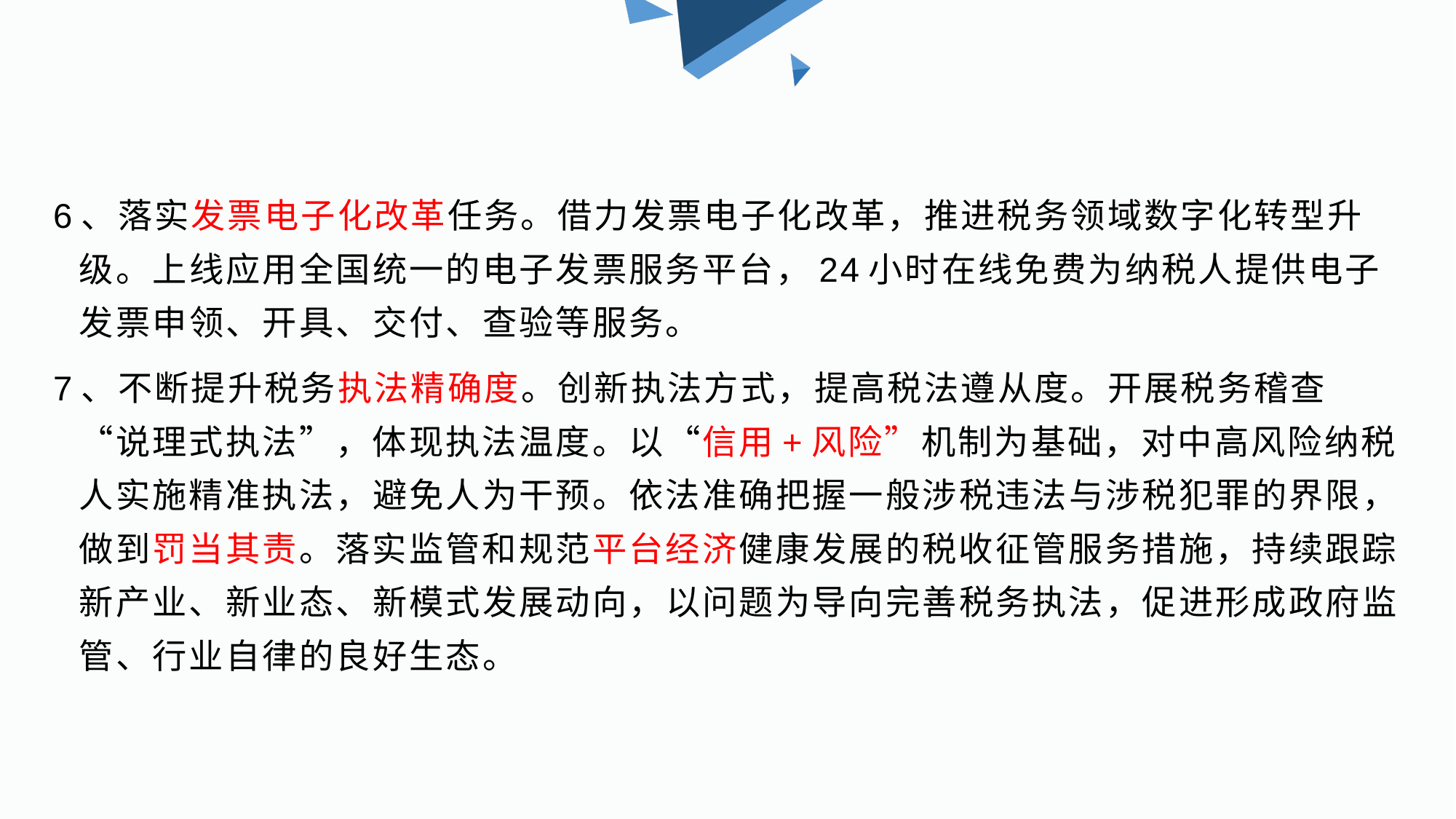

6、落实发票电子化改革任务。借力发票电子化改革，推进税务领域数字化转型升级。上线应用全国统一的电子发票服务平台，24小时在线免费为纳税人提供电子发票申领、开具、交付、查验等服务。
7、不断提升税务执法精确度。创新执法方式，提高税法遵从度。开展税务稽查“说理式执法”，体现执法温度。以“信用+风险”机制为基础，对中高风险纳税人实施精准执法，避免人为干预。依法准确把握一般涉税违法与涉税犯罪的界限，做到罚当其责。落实监管和规范平台经济健康发展的税收征管服务措施，持续跟踪新产业、新业态、新模式发展动向，以问题为导向完善税务执法，促进形成政府监管、行业自律的良好生态。
8